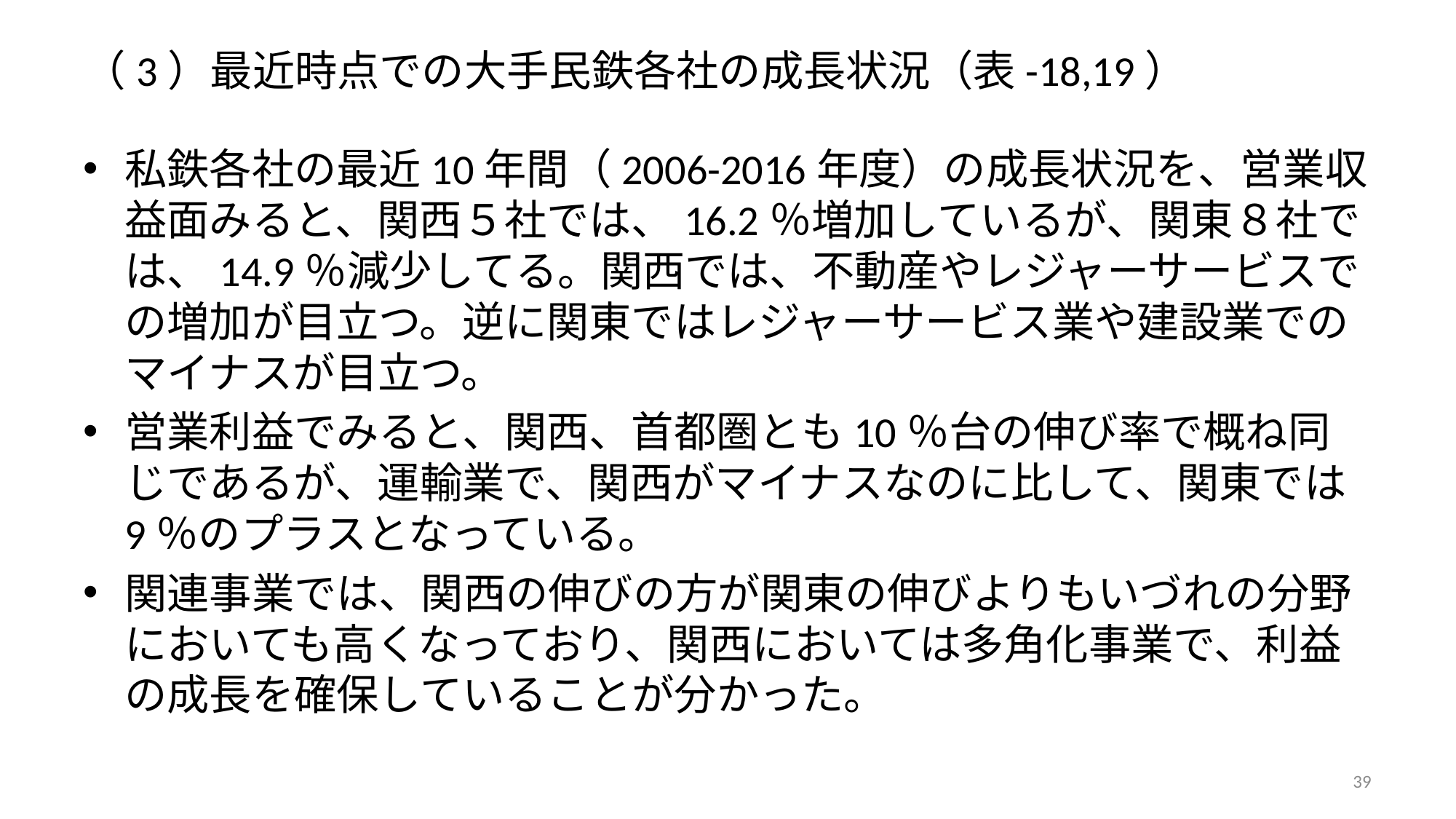

# （3）最近時点での大手民鉄各社の成長状況（表-18,19）
私鉄各社の最近10年間（2006-2016年度）の成長状況を、営業収益面みると、関西５社では、16.2％増加しているが、関東８社では、14.9％減少してる。関西では、不動産やレジャーサービスでの増加が目立つ。逆に関東ではレジャーサービス業や建設業でのマイナスが目立つ。
営業利益でみると、関西、首都圏とも10％台の伸び率で概ね同じであるが、運輸業で、関西がマイナスなのに比して、関東では9％のプラスとなっている。
関連事業では、関西の伸びの方が関東の伸びよりもいづれの分野においても高くなっており、関西においては多角化事業で、利益の成長を確保していることが分かった。

39